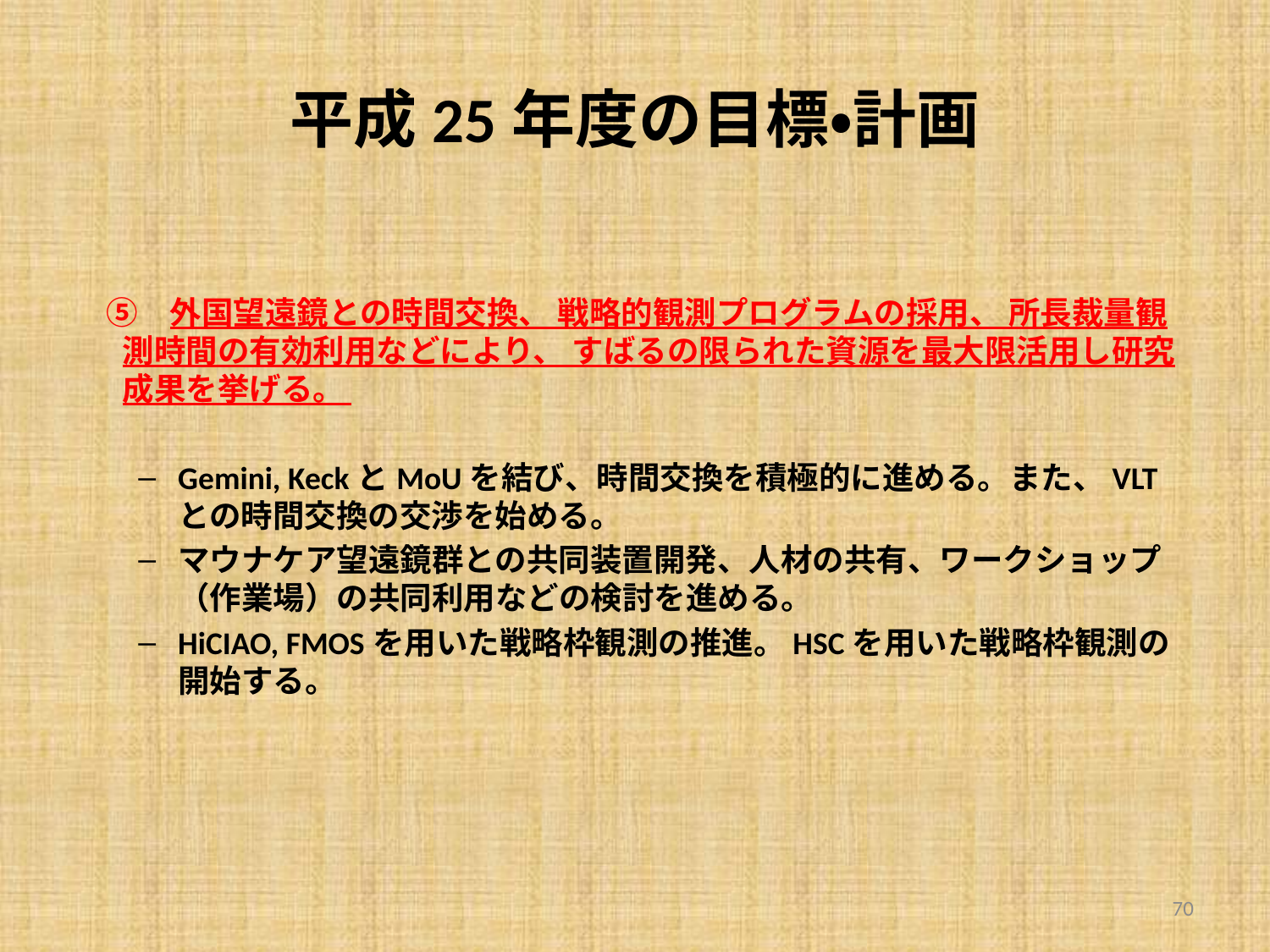

# 平成25年度の目標•計画
　⑤　外国望遠鏡との時間交換、 戦略的観測プログラムの採用、 所長裁量観測時間の有効利用などにより、 すばるの限られた資源を最大限活用し研究成果を挙げる。

Gemini, KeckとMoUを結び、時間交換を積極的に進める。また、VLTとの時間交換の交渉を始める。
マウナケア望遠鏡群との共同装置開発、人材の共有、ワークショップ（作業場）の共同利用などの検討を進める。
HiCIAO, FMOSを用いた戦略枠観測の推進。HSCを用いた戦略枠観測の開始する。
70